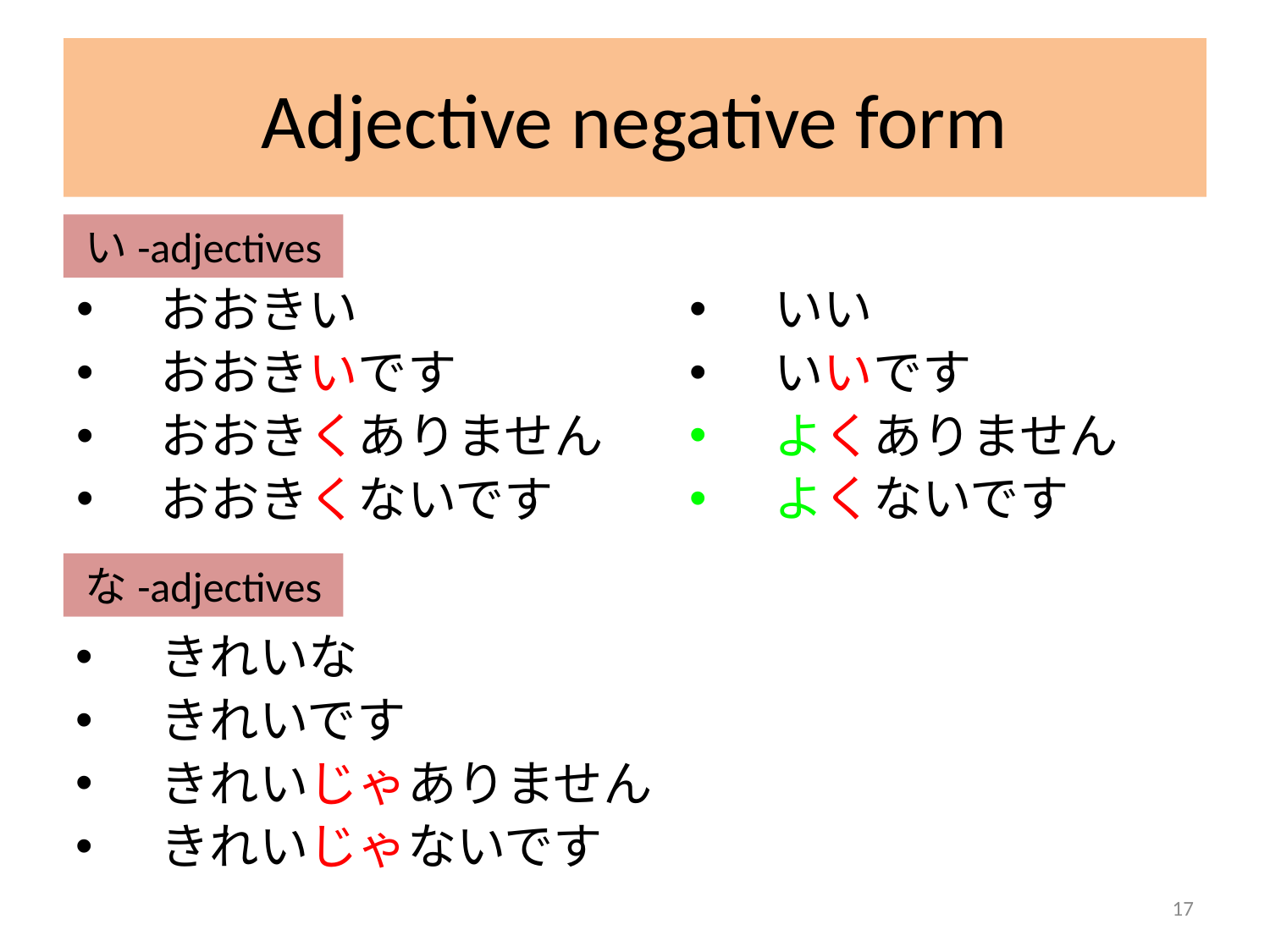

# Adjective negative form
い-adjectives
おおきい
おおきいです
おおきくありません
おおきくないです

いい
いいです
よくありません
よくないです

な-adjectives
きれいな
きれいです
きれいじゃありません
きれいじゃないです

17